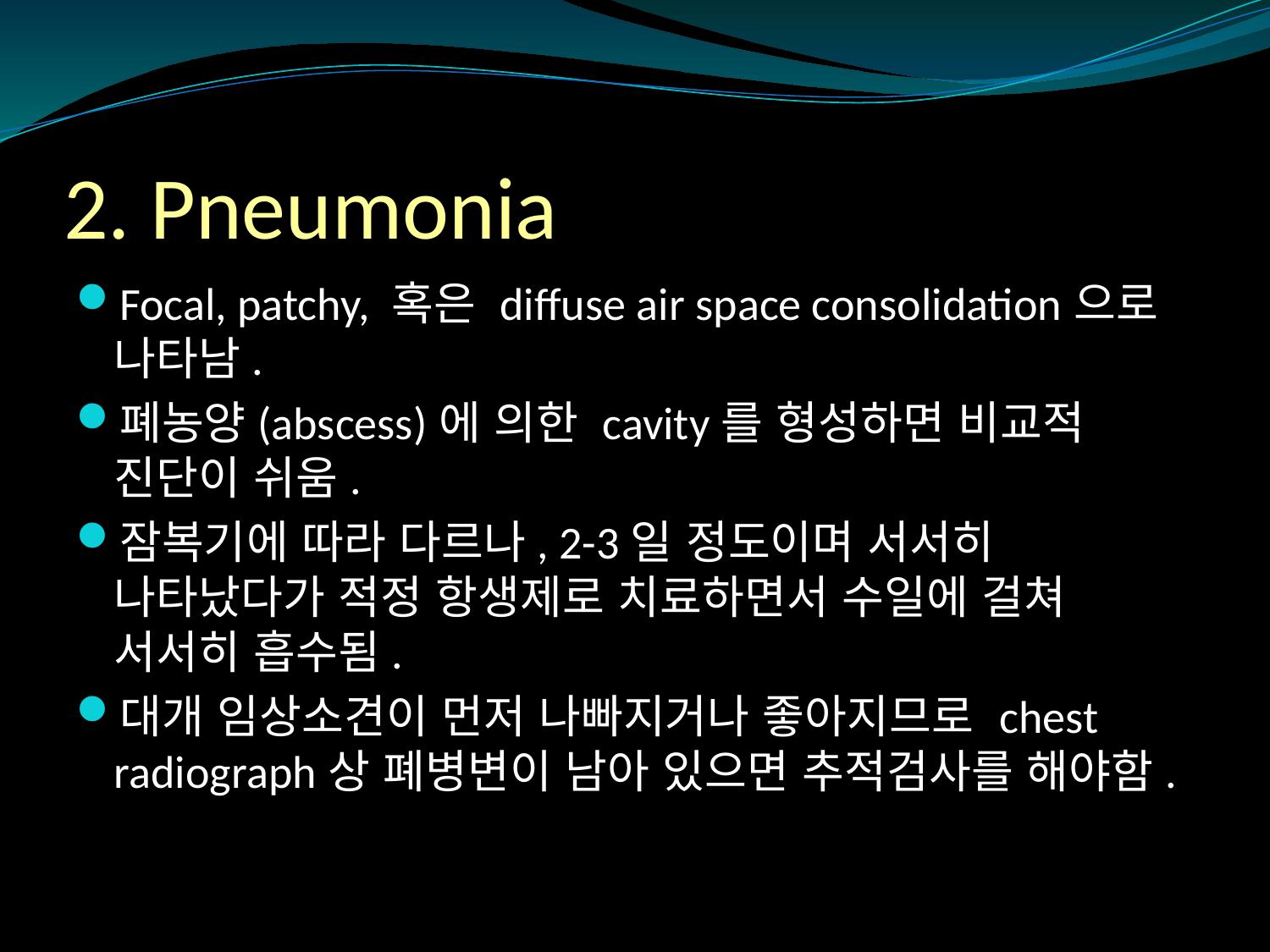

# 2. Pneumonia
Focal, patchy, 혹은 diffuse air space consolidation으로 나타남.
폐농양(abscess)에 의한 cavity를 형성하면 비교적 진단이 쉬움.
잠복기에 따라 다르나, 2-3일 정도이며 서서히 나타났다가 적정 항생제로 치료하면서 수일에 걸쳐 서서히 흡수됨.
대개 임상소견이 먼저 나빠지거나 좋아지므로 chest radiograph상 폐병변이 남아 있으면 추적검사를 해야함.